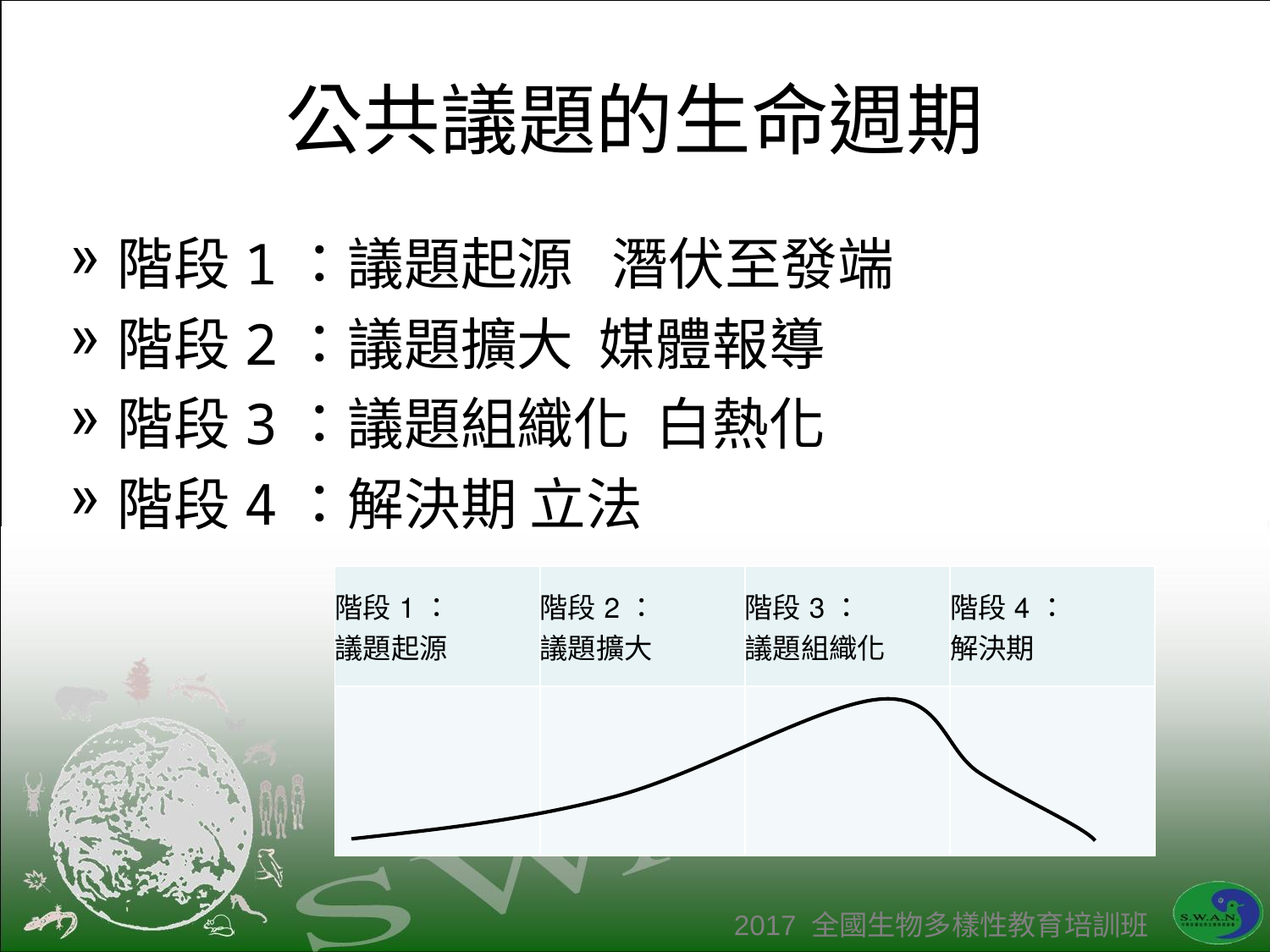

# 公共議題的生命週期
階段1：議題起源   潛伏至發端
階段2：議題擴大  媒體報導
階段3：議題組織化  白熱化
階段4：解決期 立法
| 階段1： 議題起源 | 階段2： 議題擴大 | 階段3： 議題組織化 | 階段4： 解決期 |
| --- | --- | --- | --- |
|  |  |  |  |